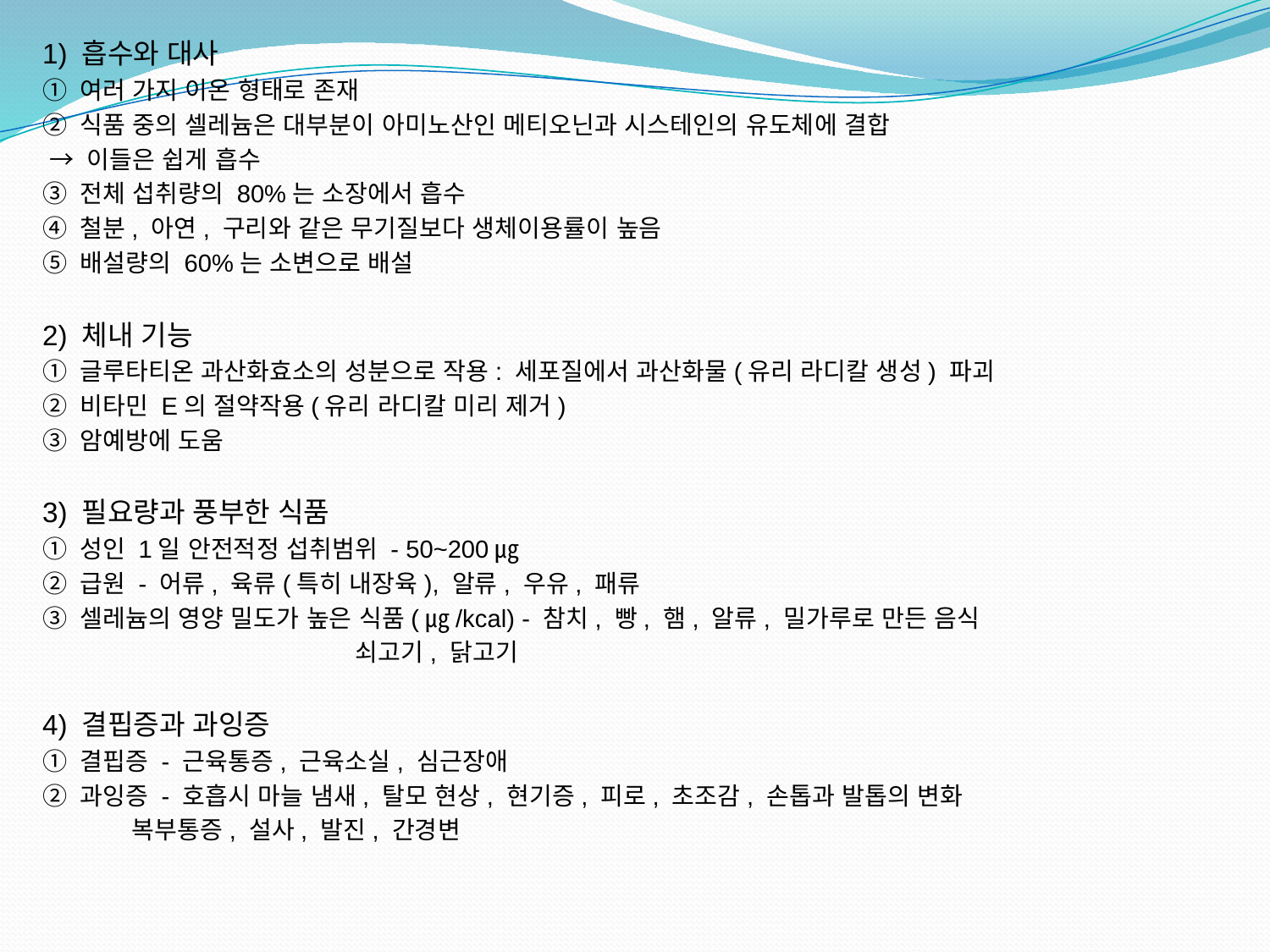

1) 흡수와 대사
① 여러 가지 이온 형태로 존재
② 식품 중의 셀레늄은 대부분이 아미노산인 메티오닌과 시스테인의 유도체에 결합
 → 이들은 쉽게 흡수
③ 전체 섭취량의 80%는 소장에서 흡수
④ 철분, 아연, 구리와 같은 무기질보다 생체이용률이 높음
⑤ 배설량의 60%는 소변으로 배설

2) 체내 기능
① 글루타티온 과산화효소의 성분으로 작용: 세포질에서 과산화물(유리 라디칼 생성) 파괴
② 비타민 E의 절약작용(유리 라디칼 미리 제거)
③ 암예방에 도움

3) 필요량과 풍부한 식품
① 성인 1일 안전적정 섭취범위 - 50~200㎍
② 급원 - 어류, 육류(특히 내장육), 알류, 우유, 패류
③ 셀레늄의 영양 밀도가 높은 식품(㎍/kcal) - 참치, 빵, 햄, 알류, 밀가루로 만든 음식
                                            쇠고기, 닭고기

4) 결핍증과 과잉증
① 결핍증 - 근육통증, 근육소실, 심근장애
② 과잉증 - 호흡시 마늘 냄새, 탈모 현상, 현기증, 피로, 초조감, 손톱과 발톱의 변화
            복부통증, 설사, 발진, 간경변